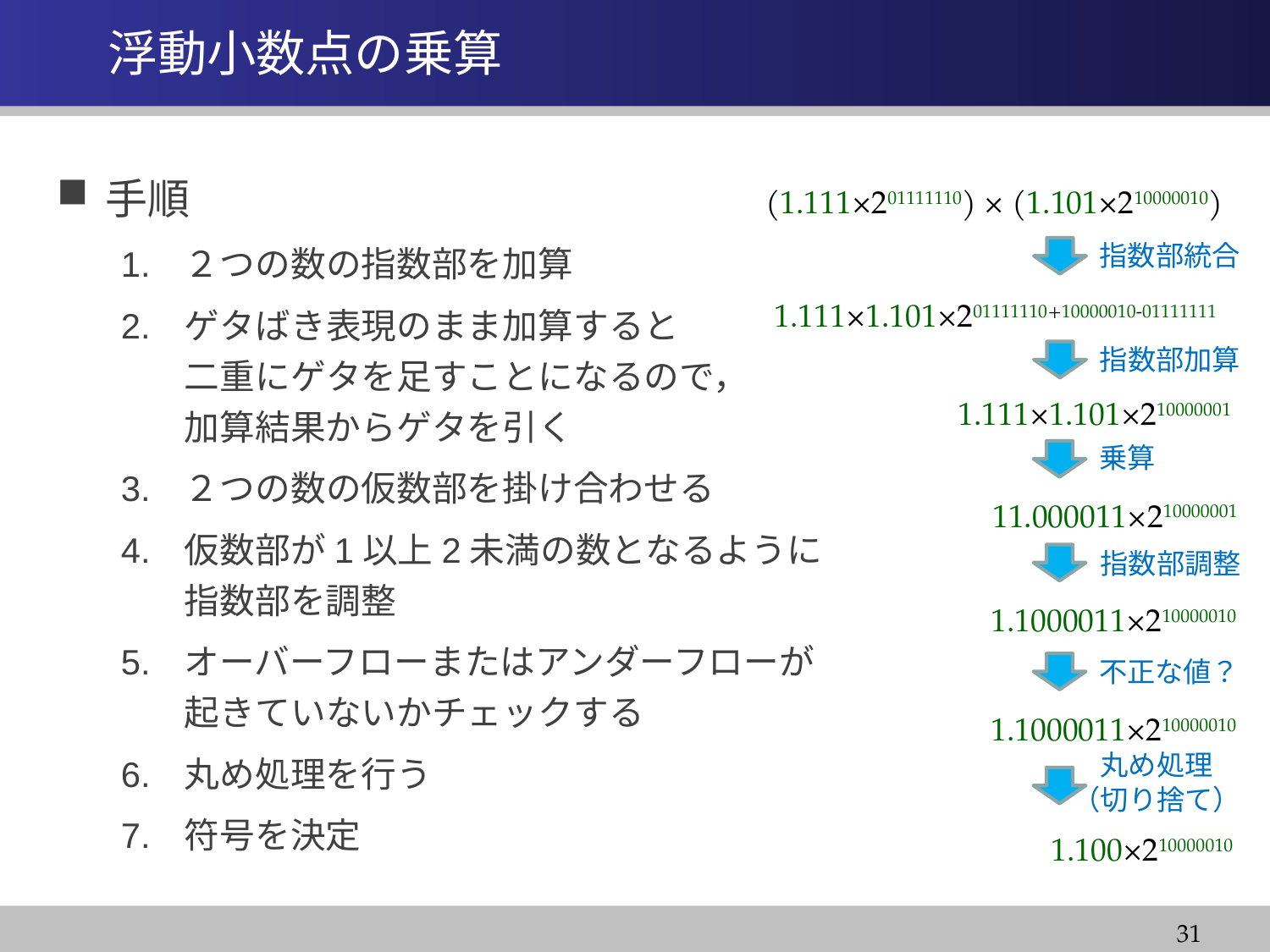

# 浮動小数点の乗算
手順
２つの数の指数部を加算
ゲタばき表現のまま加算すると
二重にゲタを足すことになるので，
加算結果からゲタを引く
２つの数の仮数部を掛け合わせる
仮数部が1以上2未満の数となるように
指数部を調整
オーバーフローまたはアンダーフローが
起きていないかチェックする
丸め処理を行う
符号を決定
(1.111×201111110) × (1.101×210000010)
指数部統合

1.111×1.101×201111110+10000010-01111111
指数部加算

1.111×1.101×210000001
乗算

11.000011×210000001
指数部調整

1.1000011×210000010
不正な値？

1.1000011×210000010
丸め処理

（切り捨て）
1.100×210000010
31